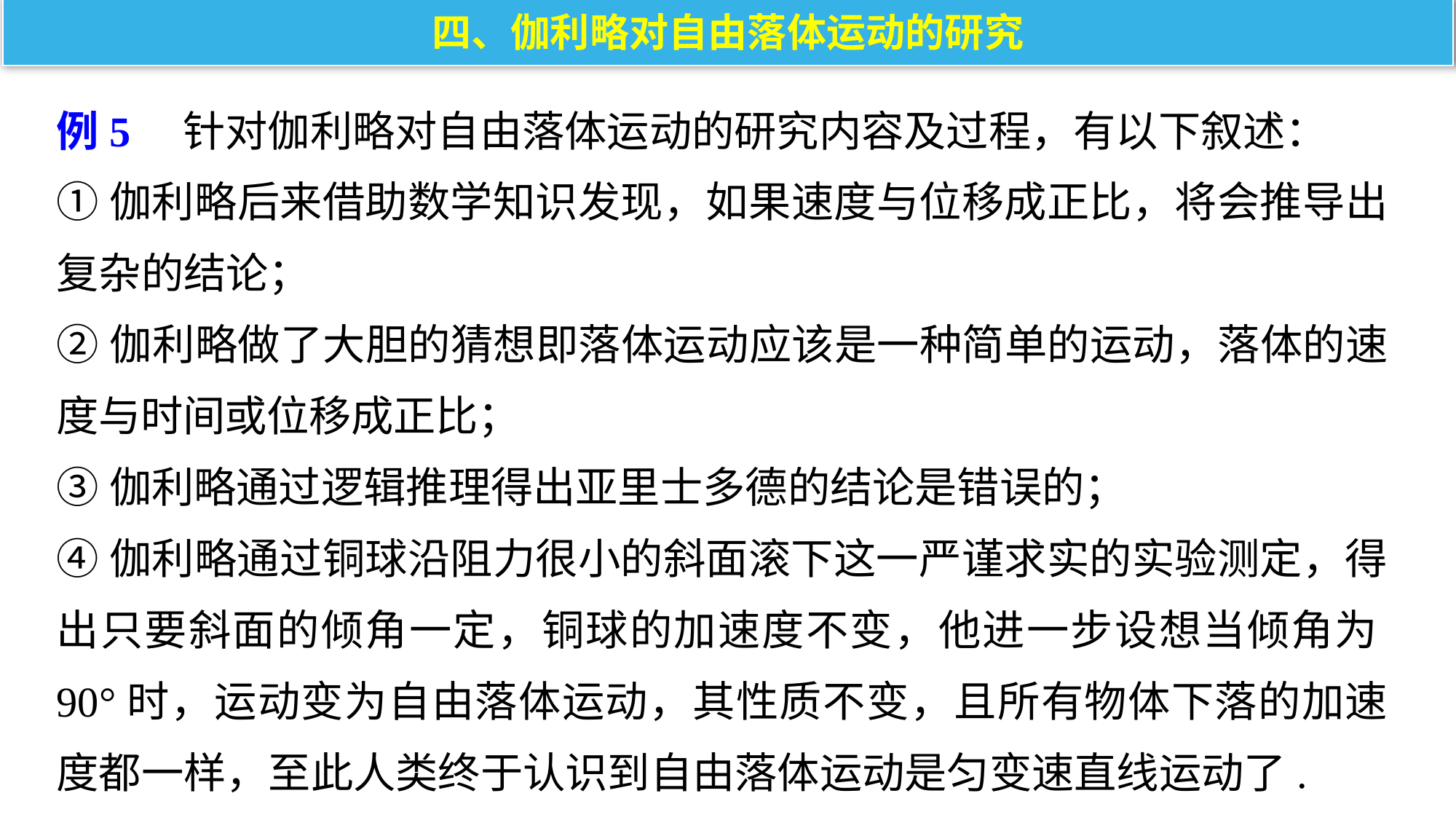

四、伽利略对自由落体运动的研究
例5　针对伽利略对自由落体运动的研究内容及过程，有以下叙述：
①伽利略后来借助数学知识发现，如果速度与位移成正比，将会推导出复杂的结论；
②伽利略做了大胆的猜想即落体运动应该是一种简单的运动，落体的速度与时间或位移成正比；
③伽利略通过逻辑推理得出亚里士多德的结论是错误的；
④伽利略通过铜球沿阻力很小的斜面滚下这一严谨求实的实验测定，得出只要斜面的倾角一定，铜球的加速度不变，他进一步设想当倾角为90°时，运动变为自由落体运动，其性质不变，且所有物体下落的加速度都一样，至此人类终于认识到自由落体运动是匀变速直线运动了.